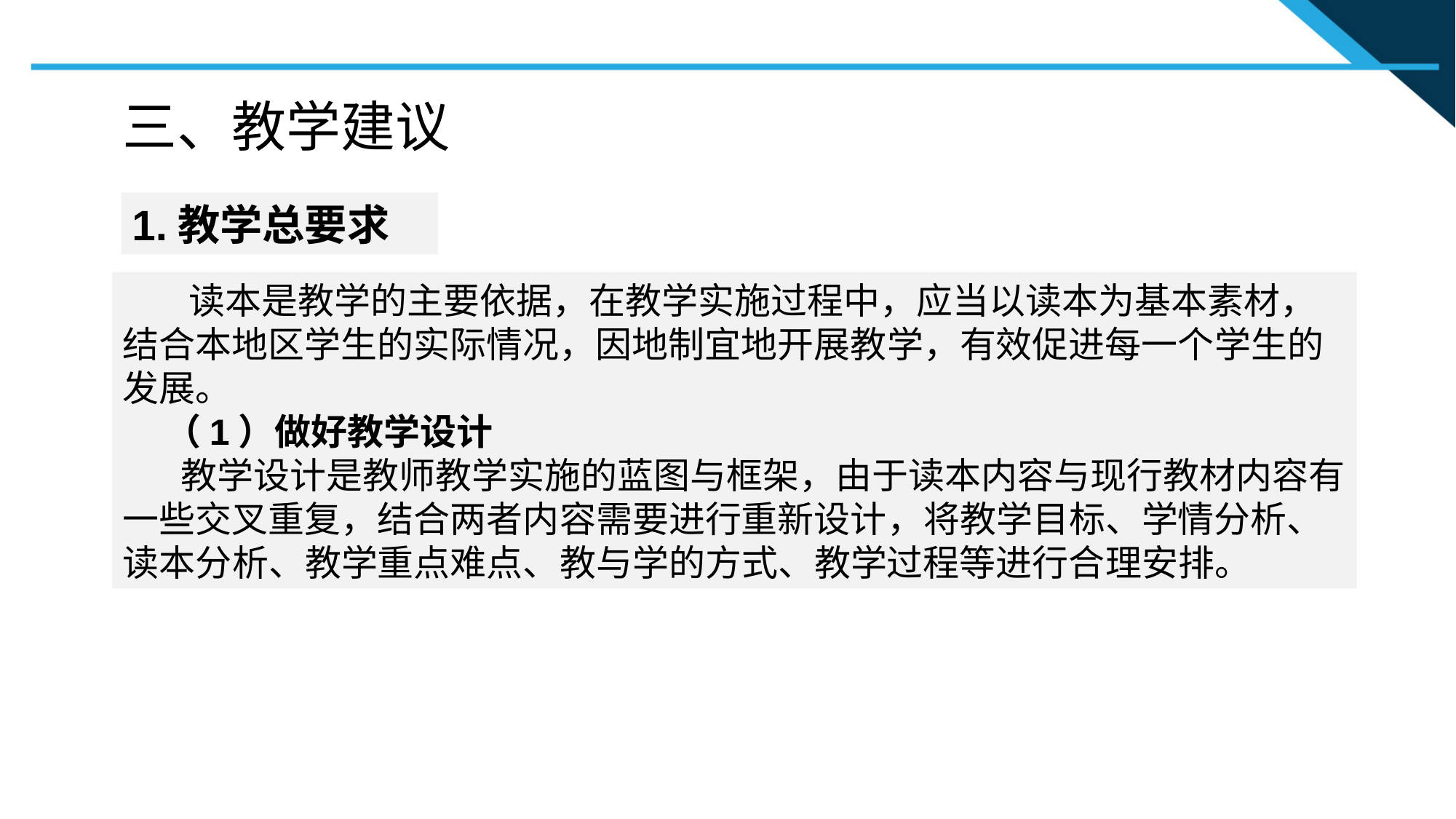

三、教学建议
1.教学总要求
       读本是教学的主要依据，在教学实施过程中，应当以读本为基本素材，结合本地区学生的实际情况，因地制宜地开展教学，有效促进每一个学生的发展。
    （1）做好教学设计
      教学设计是教师教学实施的蓝图与框架，由于读本内容与现行教材内容有一些交叉重复，结合两者内容需要进行重新设计，将教学目标、学情分析、读本分析、教学重点难点、教与学的方式、教学过程等进行合理安排。